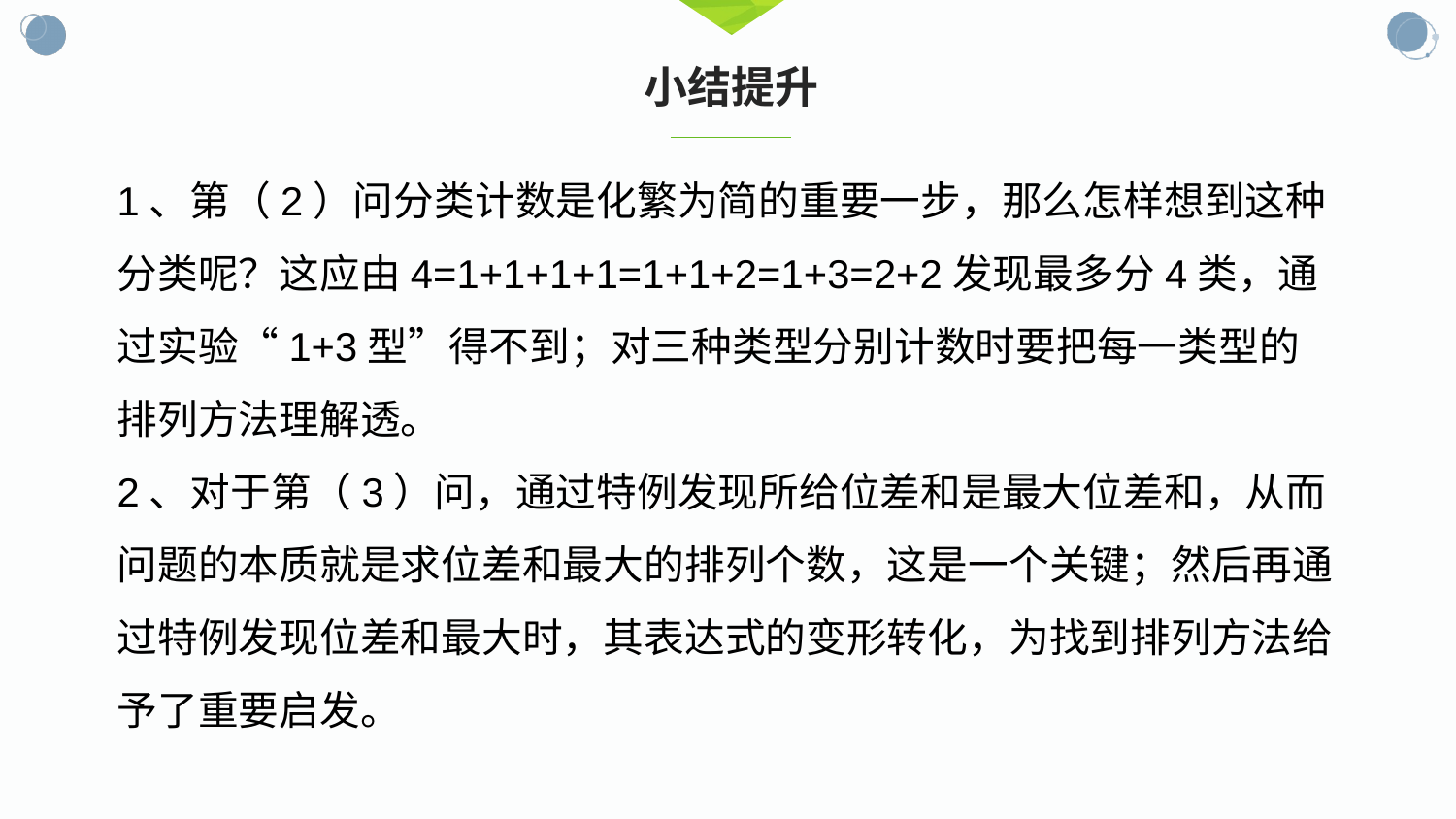

小结提升
1、第（2）问分类计数是化繁为简的重要一步，那么怎样想到这种分类呢？这应由4=1+1+1+1=1+1+2=1+3=2+2发现最多分4类，通过实验“1+3型”得不到；对三种类型分别计数时要把每一类型的排列方法理解透。
2、对于第（3）问，通过特例发现所给位差和是最大位差和，从而问题的本质就是求位差和最大的排列个数，这是一个关键；然后再通过特例发现位差和最大时，其表达式的变形转化，为找到排列方法给予了重要启发。